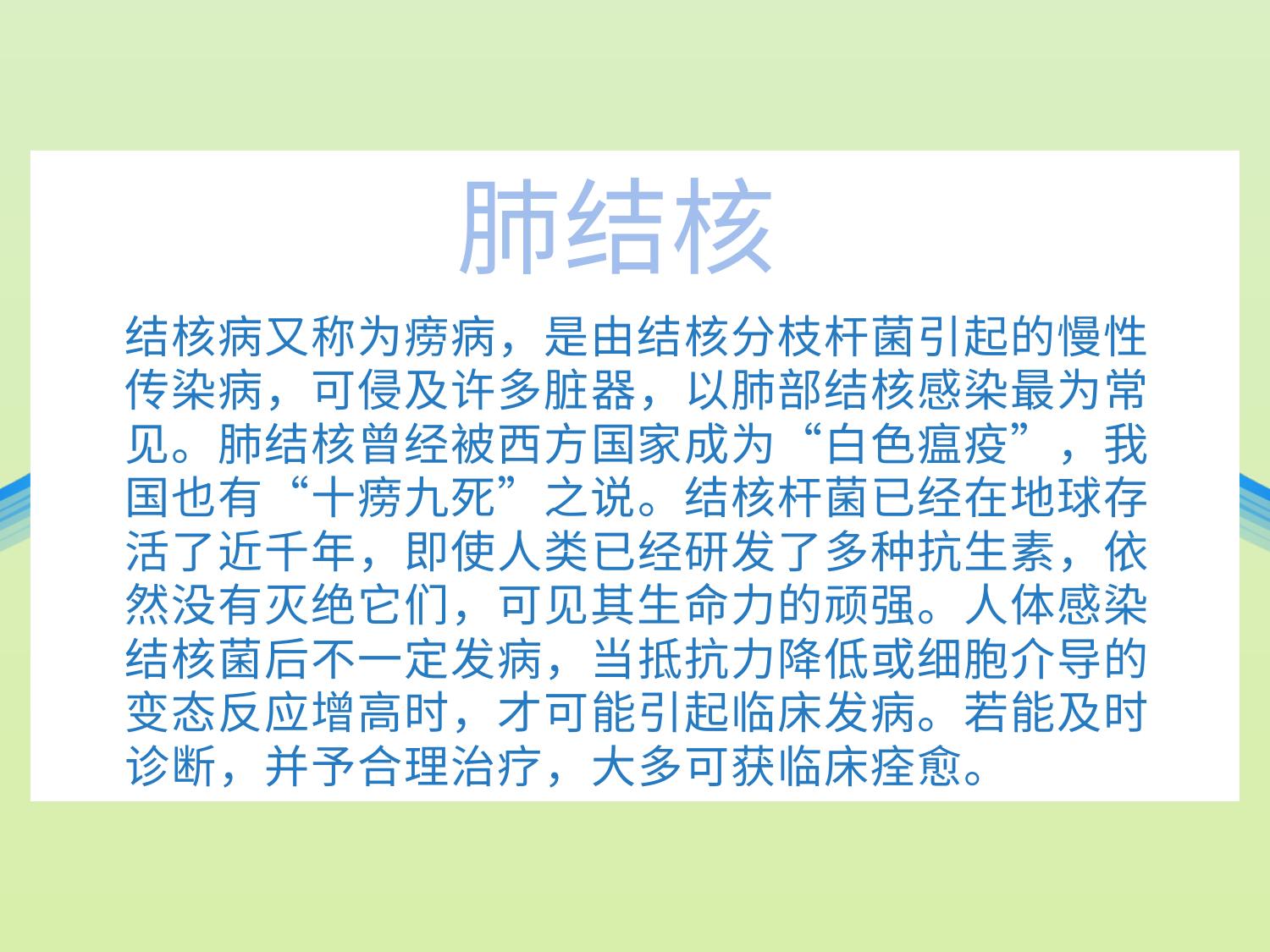

肺结核
结核病又称为痨病，是由结核分枝杆菌引起的慢性传染病，可侵及许多脏器，以肺部结核感染最为常见。肺结核曾经被西方国家成为“白色瘟疫”，我国也有“十痨九死”之说。结核杆菌已经在地球存活了近千年，即使人类已经研发了多种抗生素，依然没有灭绝它们，可见其生命力的顽强。人体感染结核菌后不一定发病，当抵抗力降低或细胞介导的变态反应增高时，才可能引起临床发病。若能及时诊断，并予合理治疗，大多可获临床痊愈。